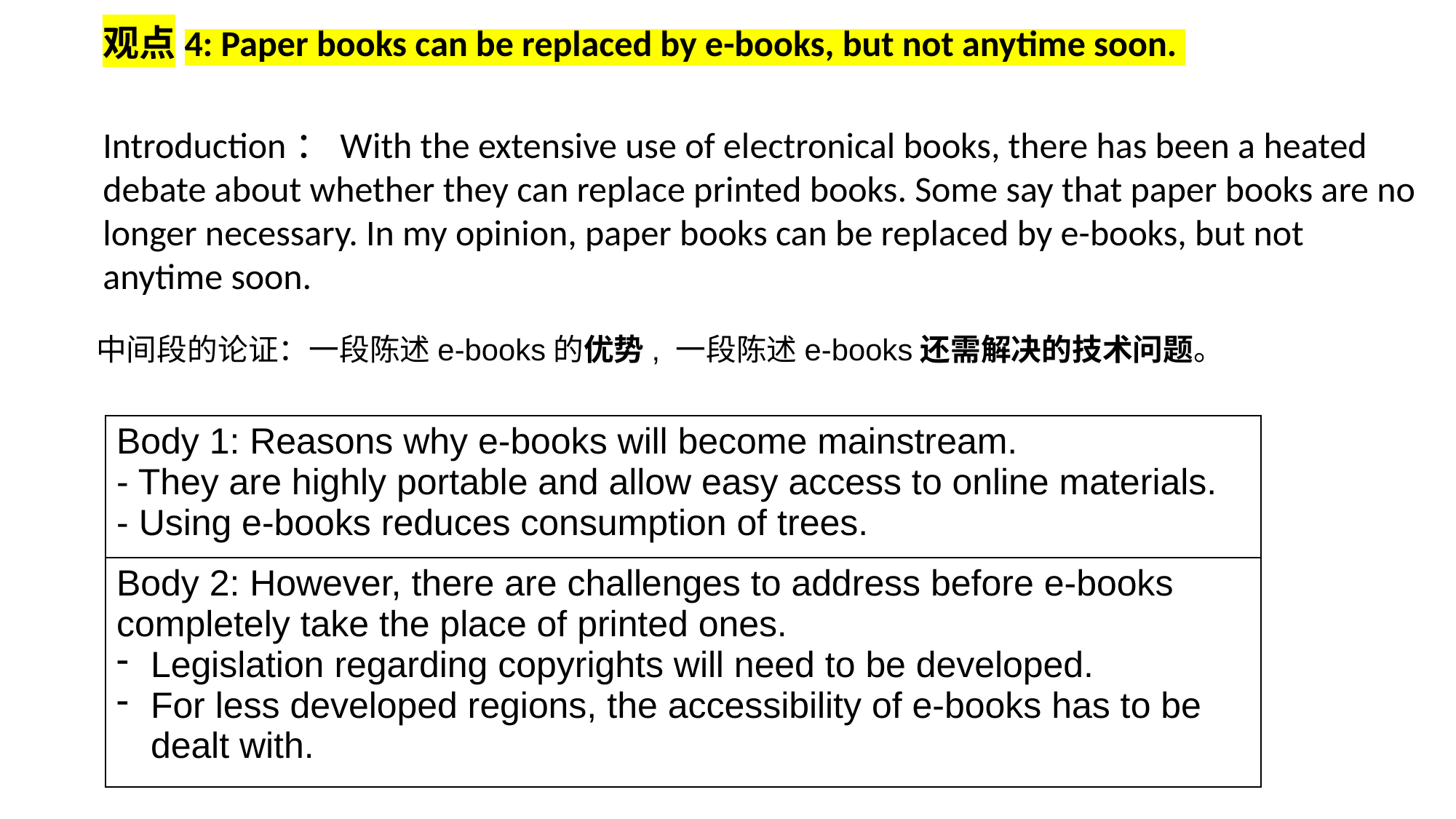

观点4: Paper books can be replaced by e-books, but not anytime soon.

Introduction：With the extensive use of electronical books, there has been a heated debate about whether they can replace printed books. Some say that paper books are no longer necessary. In my opinion, paper books can be replaced by e-books, but not anytime soon.

中间段的论证：一段陈述e-books的优势, 一段陈述e-books还需解决的技术问题。
| Body 1: Reasons why e-books will become mainstream. - They are highly portable and allow easy access to online materials. - Using e-books reduces consumption of trees. |
| --- |
| Body 2: However, there are challenges to address before e-books completely take the place of printed ones. Legislation regarding copyrights will need to be developed. For less developed regions, the accessibility of e-books has to be dealt with. |